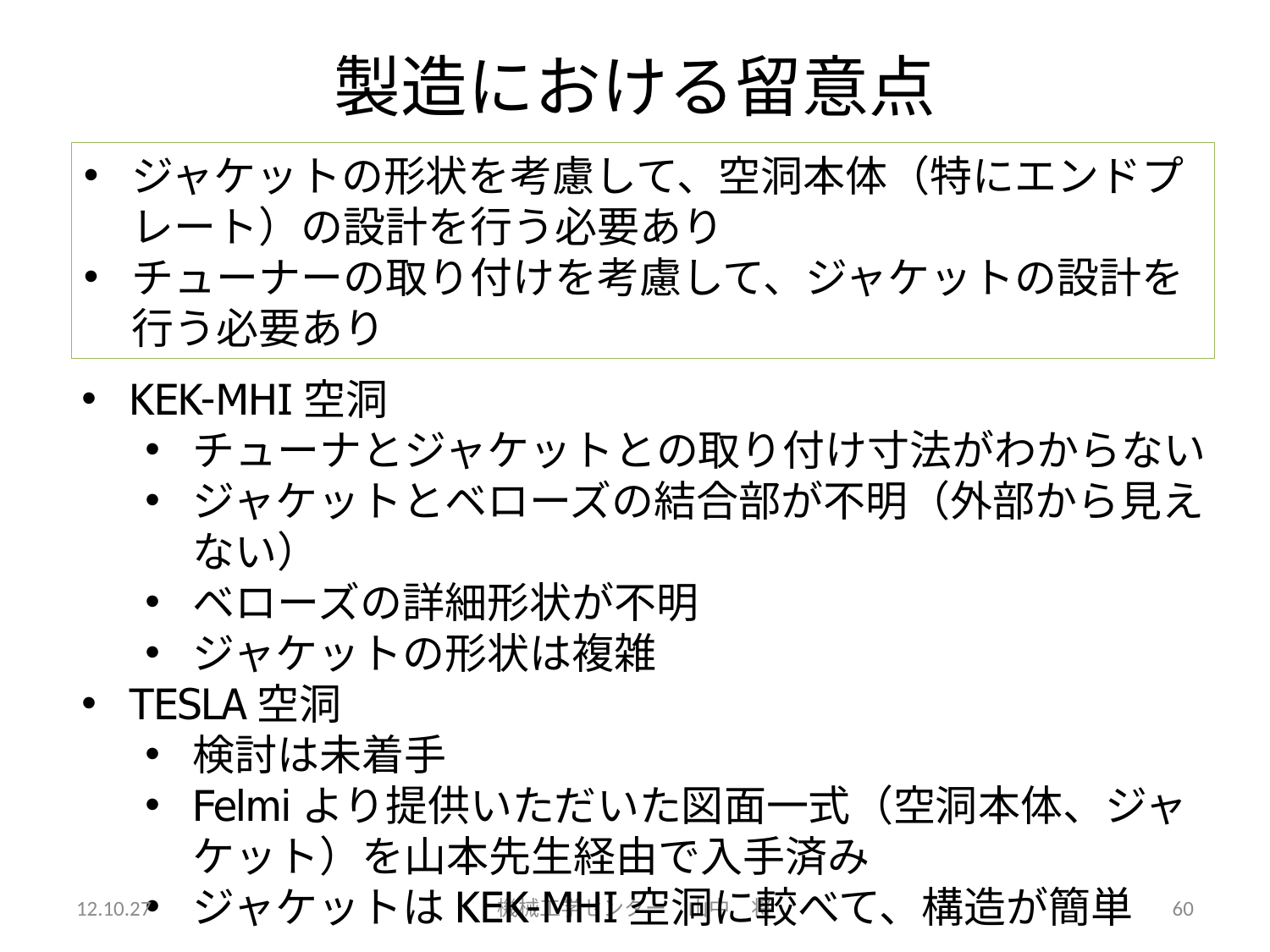

# 製造における留意点
ジャケットの形状を考慮して、空洞本体（特にエンドプレート）の設計を行う必要あり
チューナーの取り付けを考慮して、ジャケットの設計を行う必要あり
KEK-MHI空洞
チューナとジャケットとの取り付け寸法がわからない
ジャケットとベローズの結合部が不明（外部から見えない）
ベローズの詳細形状が不明
ジャケットの形状は複雑
TESLA空洞
検討は未着手
Felmiより提供いただいた図面一式（空洞本体、ジャケット）を山本先生経由で入手済み
ジャケットはKEK-MHI空洞に較べて、構造が簡単
12.10.27
機械工学センター　山中　将
60